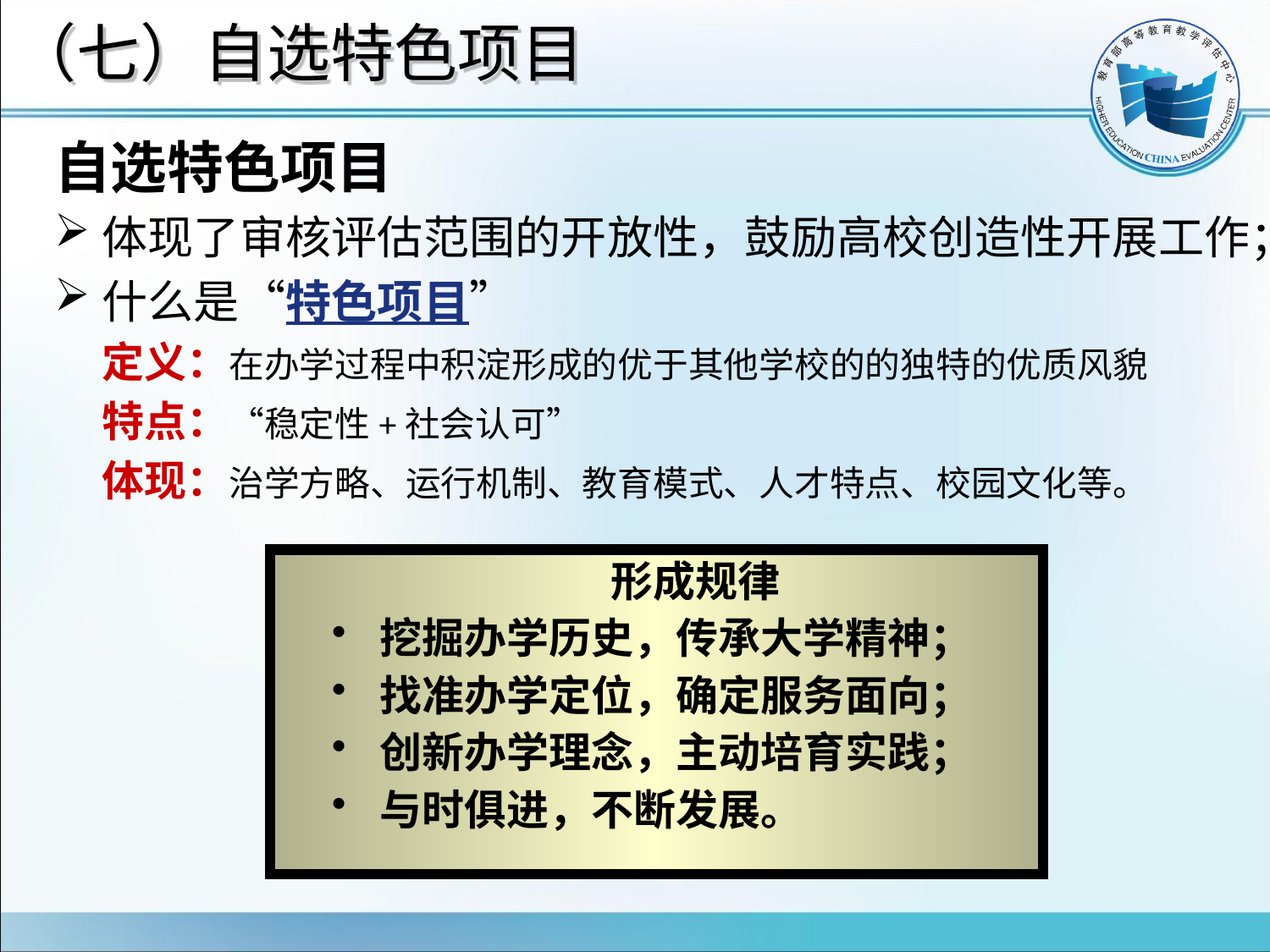

# （七）自选特色项目
自选特色项目
体现了审核评估范围的开放性，鼓励高校创造性开展工作；
什么是“特色项目”
     定义：在办学过程中积淀形成的优于其他学校的的独特的优质风貌
     特点：“稳定性+社会认可”
     体现：治学方略、运行机制、教育模式、人才特点、校园文化等。

     形成规律
挖掘办学历史，传承大学精神；
找准办学定位，确定服务面向；
创新办学理念，主动培育实践；
与时俱进，不断发展。

55